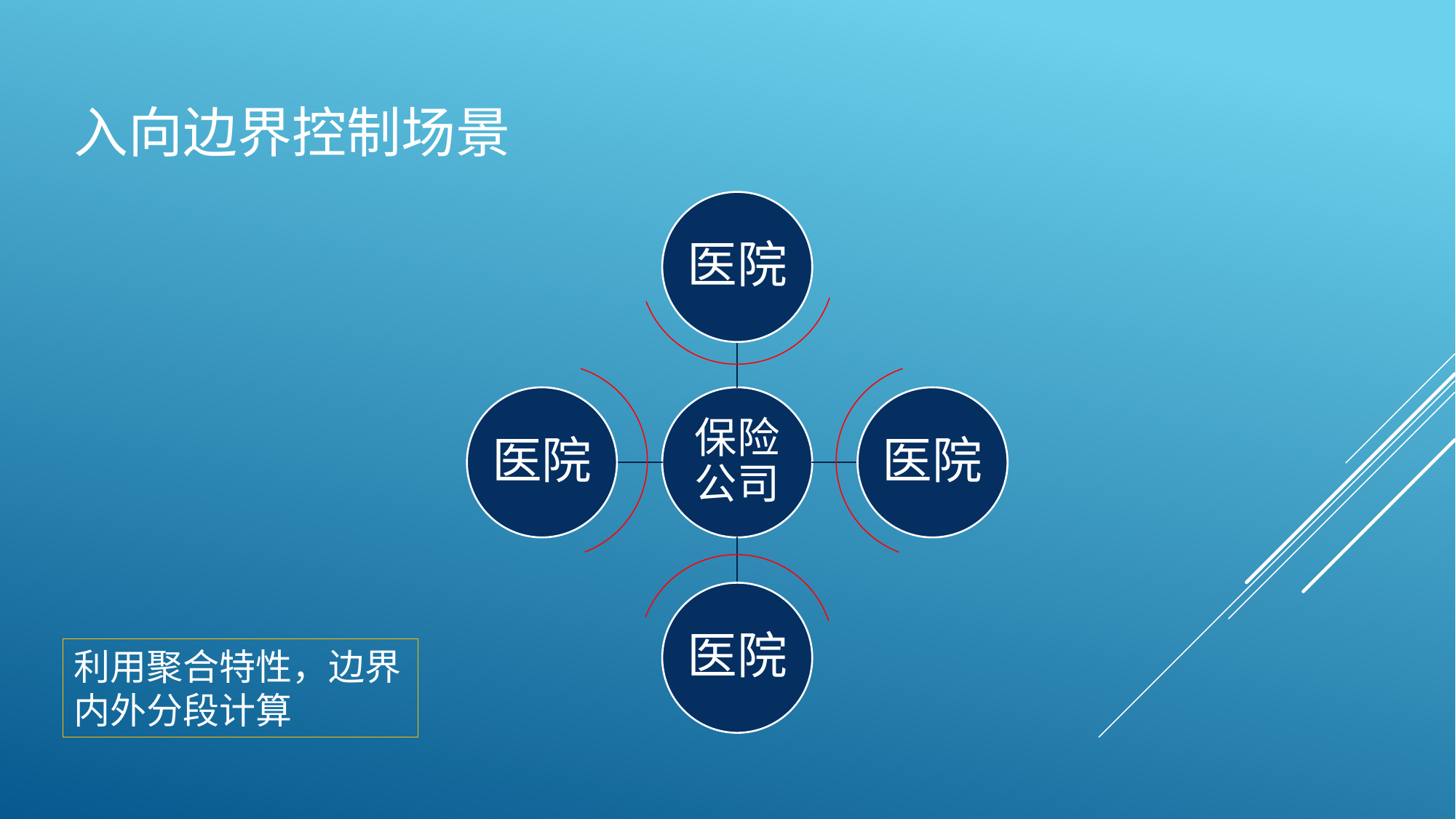

# 入向边界控制场景

保险公司

医院

医院

医院

医院

利用聚合特性，边界内外分段计算